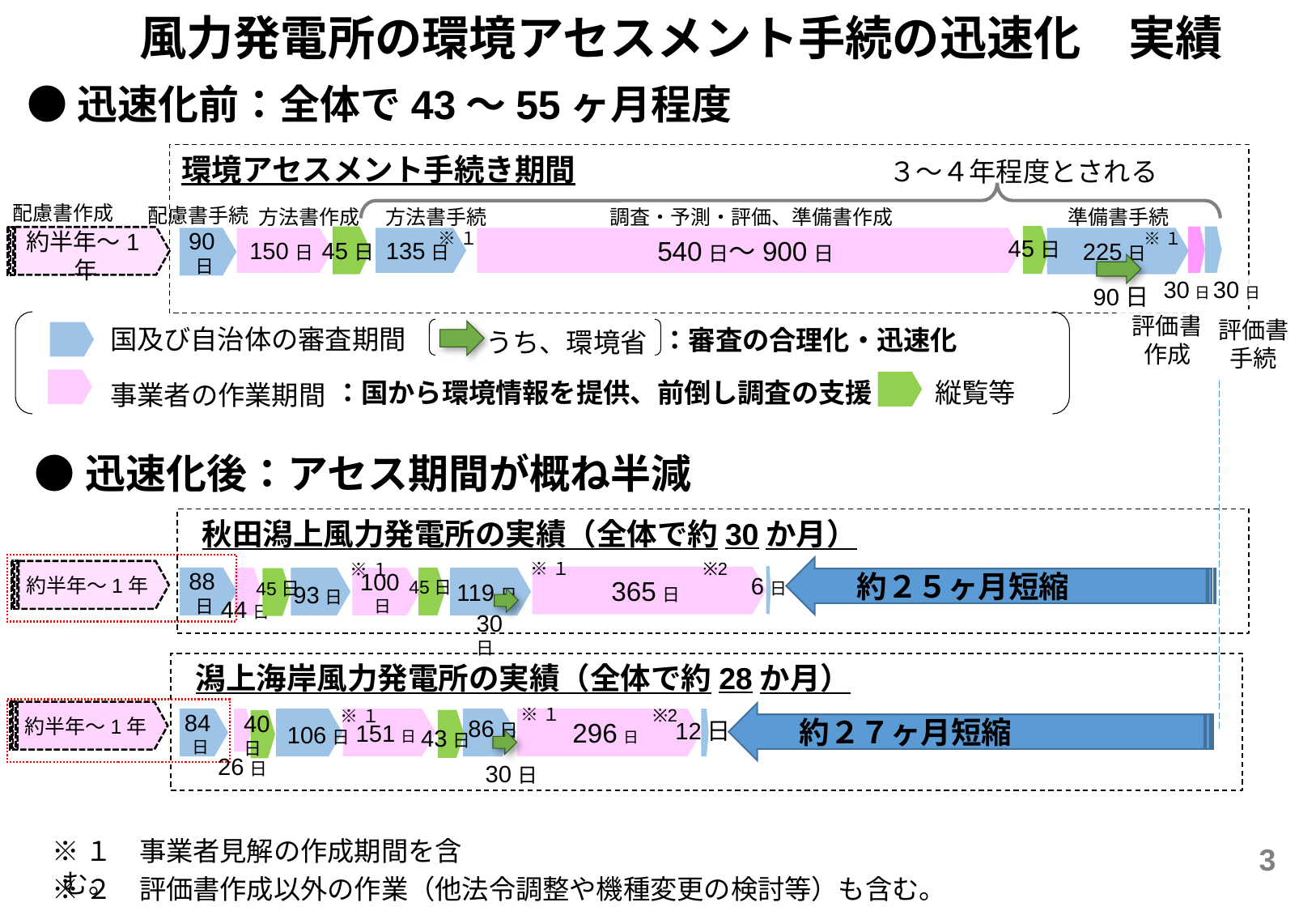

風力発電所の環境アセスメント手続の迅速化　実績
●迅速化前：全体で43～55ヶ月程度
環境アセスメント手続き期間
３～４年程度とされる
配慮書作成
配慮書手続
方法書手続
方法書作成
調査・予測・評価、準備書作成
準備書手続
※１
※１

90日
135日
540日～900日
150日
225日
約半年～1年
45日
45日

30日
30日
90日
評価書
作成
評価書
手続

国及び自治体の審査期間
：審査の合理化・迅速化

うち、環境省

：国から環境情報を提供、前倒し調査の支援
縦覧等

事業者の作業期間
●迅速化後：アセス期間が概ね半減
秋田潟上風力発電所の実績（全体で約30か月）
※１
※2
※１

     約２５ヶ月短縮
約半年～1年

365日

88日
100日
119日

6日
44日

45日
45日
93日

30日
潟上海岸風力発電所の実績（全体で約28か月）
※１
※2
※１

約半年～1年
40日
     約２７ヶ月短縮
86日
84日

151日

296日

12日

106日
43日

26日
30日
※１　事業者見解の作成期間を含む。
3
※２　評価書作成以外の作業（他法令調整や機種変更の検討等）も含む。